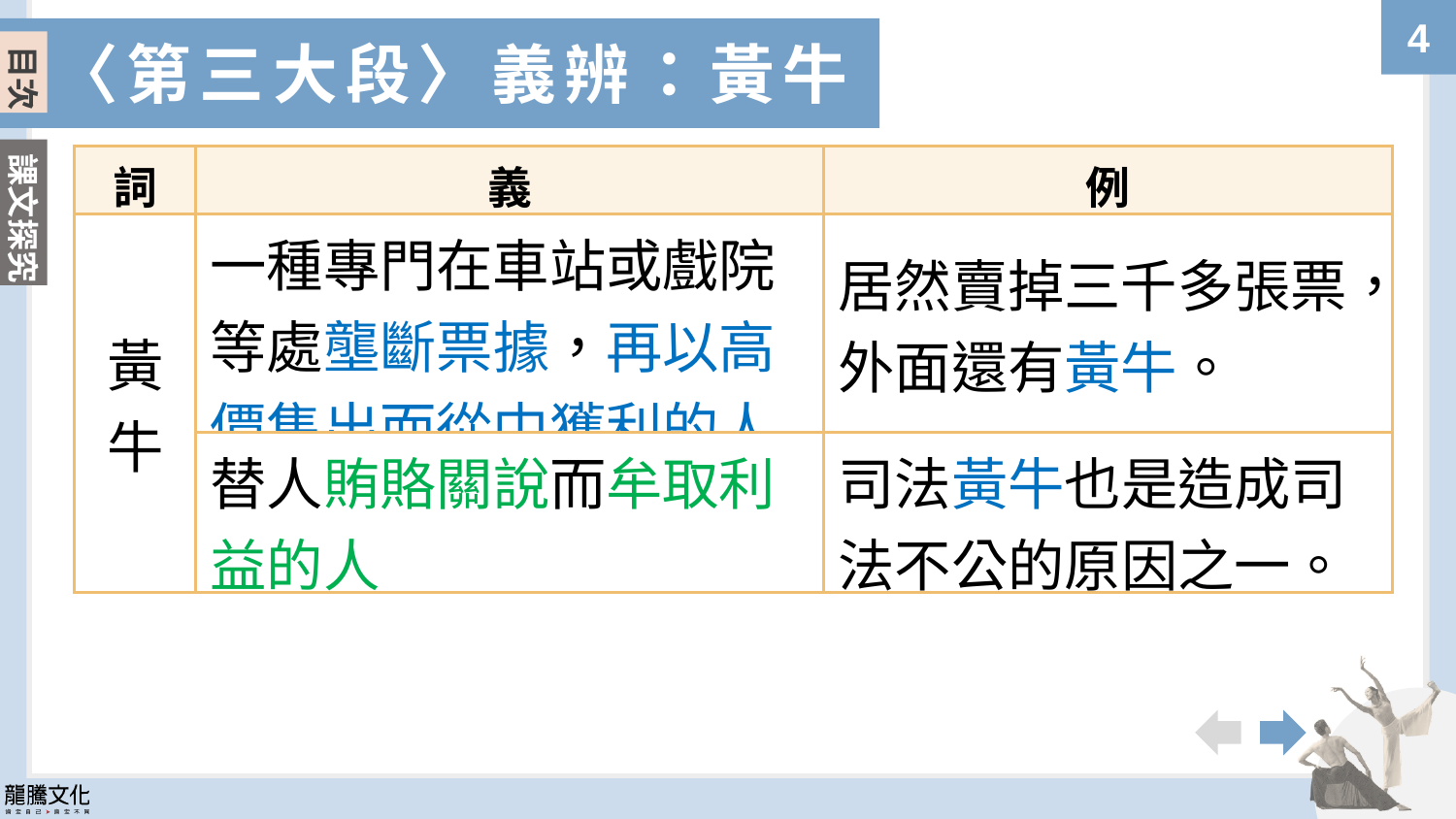

〈第三大段〉義辨：黃牛
目次
| 詞 | 義 | 例 |
| --- | --- | --- |
| 黃牛 | 一種專門在車站或戲院等處壟斷票據，再以高價售出而從中獲利的人 | 居然賣掉三千多張票，外面還有黃牛。 |
|  | 替人賄賂關說而牟取利益的人 | 司法黃牛也是造成司法不公的原因之一。 |